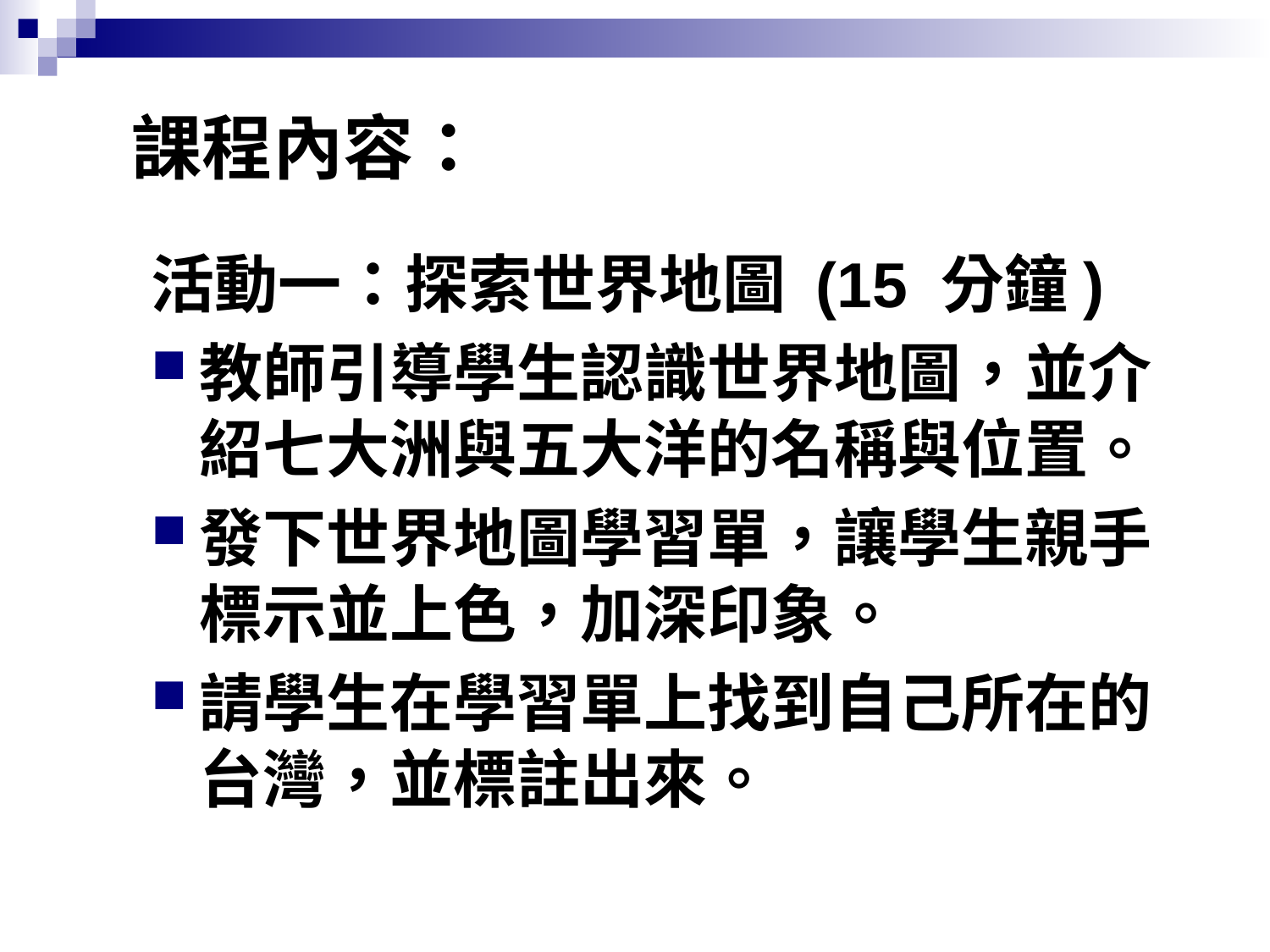

# 課程內容：
活動一：探索世界地圖 (15 分鐘)
教師引導學生認識世界地圖，並介紹七大洲與五大洋的名稱與位置。
發下世界地圖學習單，讓學生親手標示並上色，加深印象。
請學生在學習單上找到自己所在的台灣，並標註出來。